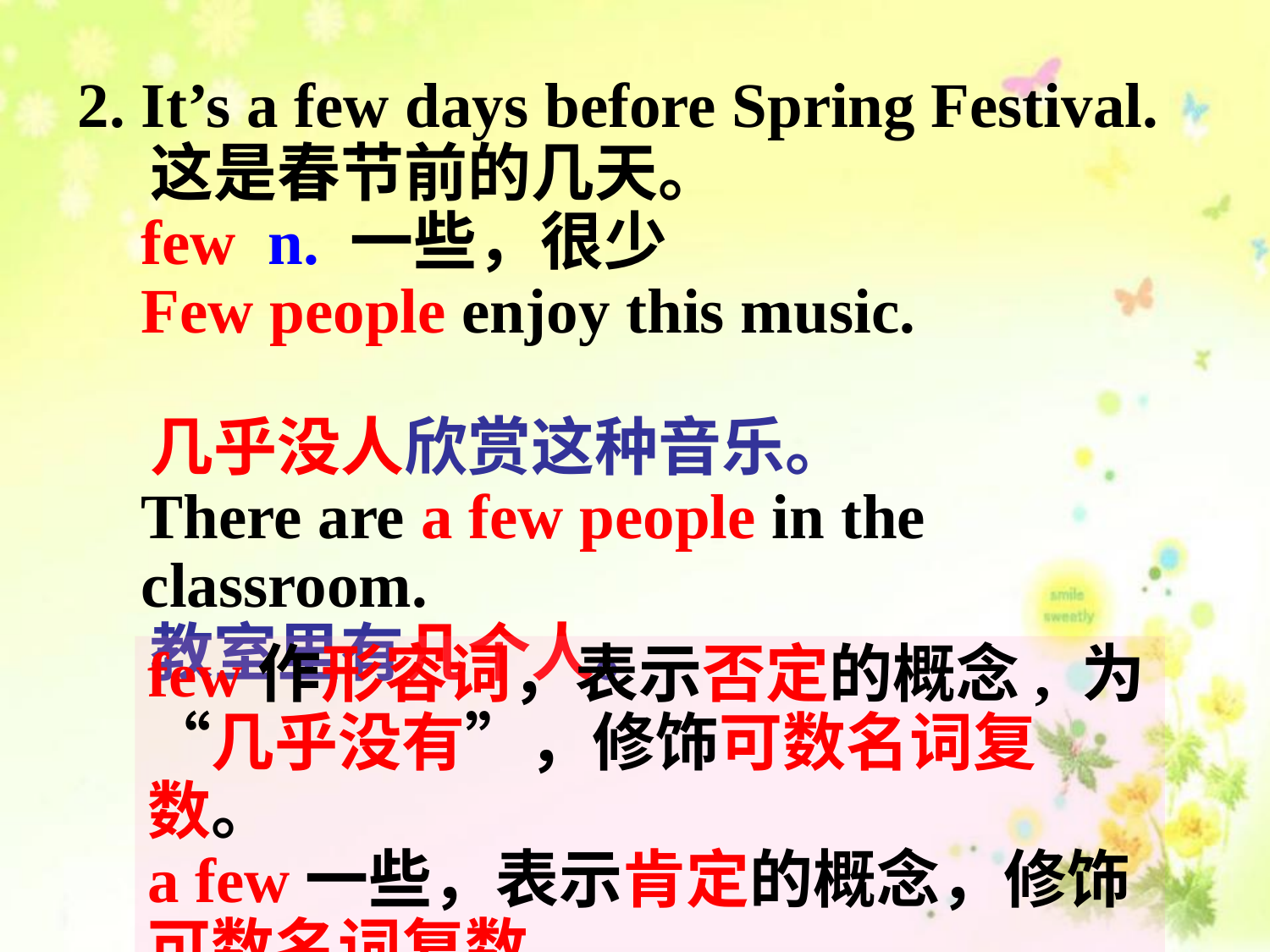

2. It’s a few days before Spring Festival.
    这是春节前的几天。
    few  n. 一些，很少
    Few people enjoy this music.
    几乎没人欣赏这种音乐。
    There are a few people in the
    classroom.
    教室里有几个人。
few作形容词，表示否定的概念, 为“几乎没有”，修饰可数名词复数。
a few一些，表示肯定的概念，修饰可数名词复数。